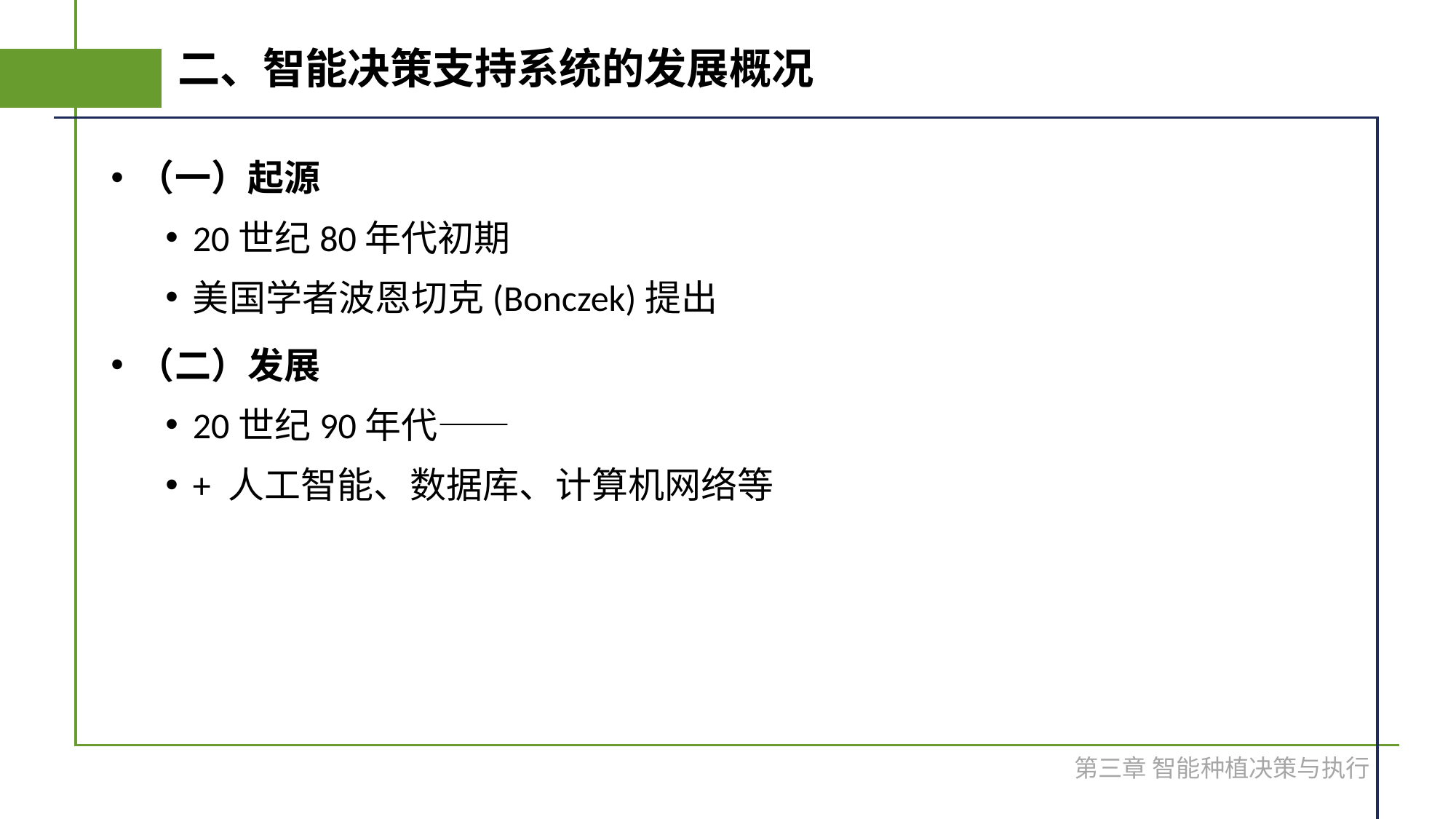

# 二、智能决策支持系统的发展概况
（一）起源
20世纪80年代初期
美国学者波恩切克(Bonczek)提出
（二）发展
20世纪90年代——
+ 人工智能、数据库、计算机网络等
第三章 智能种植决策与执行